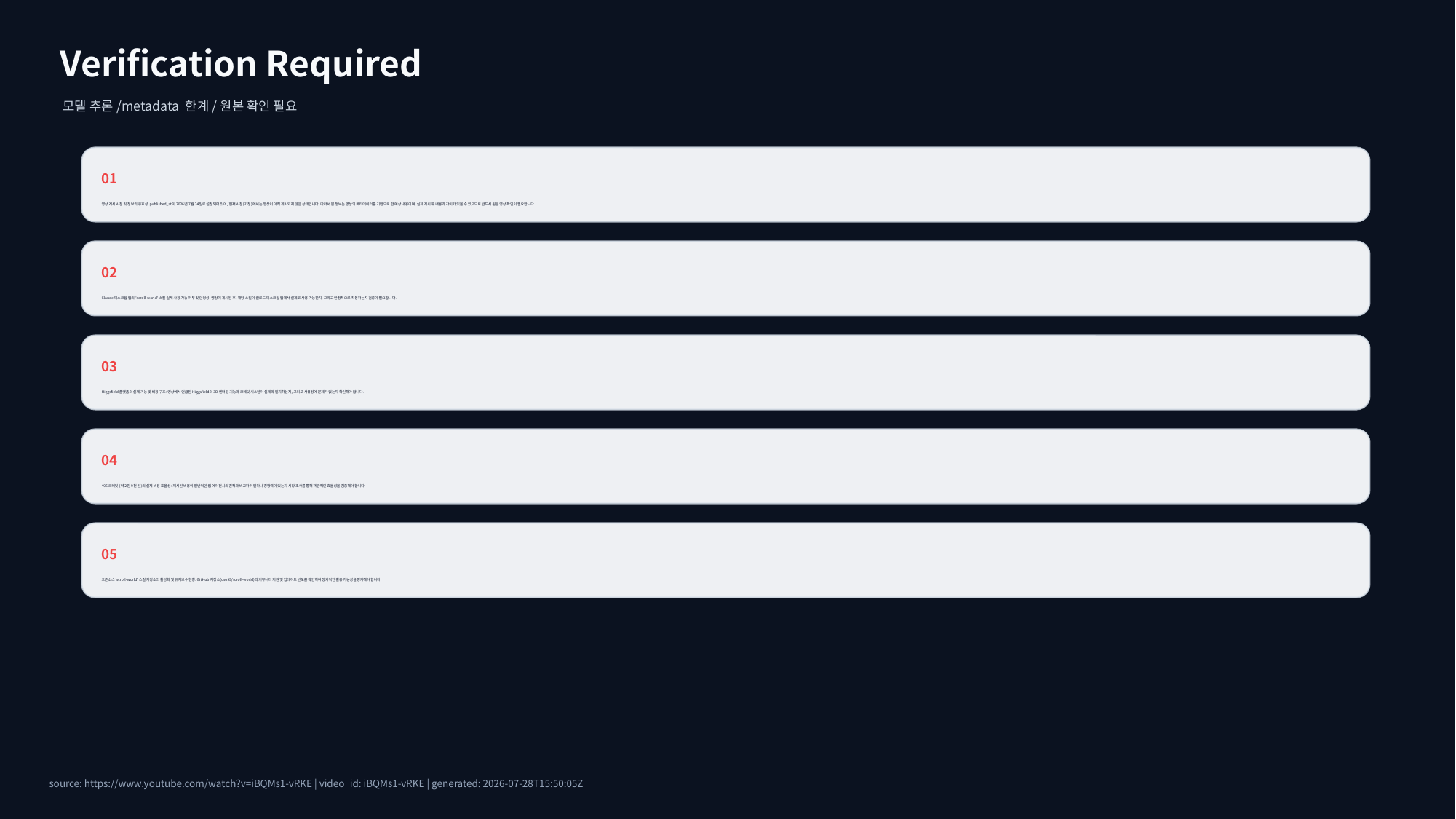

Verification Required
모델 추론/metadata 한계/원본 확인 필요

01
영상 게시 시점 및 정보의 유효성: published_at이 2026년 7월 24일로 설정되어 있어, 현재 시점(가정)에서는 영상이 아직 게시되지 않은 상태입니다. 따라서 본 정보는 영상의 메타데이터를 기반으로 한 예상 내용이며, 실제 게시 후 내용과 차이가 있을 수 있으므로 반드시 원본 영상 확인이 필요합니다.

02
Claude 데스크탑 앱의 'scroll-world' 스킬 실제 사용 가능 여부 및 안정성: 영상이 게시된 후, 해당 스킬이 클로드 데스크탑 앱에서 실제로 사용 가능한지, 그리고 안정적으로 작동하는지 검증이 필요합니다.

03
Higgsfield 플랫폼의 실제 기능 및 비용 구조: 영상에서 언급된 Higgsfield의 3D 렌더링 기능과 크레딧 시스템이 실제와 일치하는지, 그리고 사용성에 문제가 없는지 확인해야 합니다.

04
496 크레딧 (약 2만 9천 원)의 실제 비용 효율성: 제시된 비용이 일반적인 웹 에이전시의 견적과 비교하여 얼마나 경쟁력이 있는지 시장 조사를 통해 객관적인 효율성을 검증해야 합니다.

05
오픈소스 'scroll-world' 스킬 저장소의 활성화 및 유지보수 현황: GitHub 저장소(oso95/scroll-world)의 커뮤니티 지원 및 업데이트 빈도를 확인하여 장기적인 활용 가능성을 평가해야 합니다.
source: https://www.youtube.com/watch?v=iBQMs1-vRKE | video_id: iBQMs1-vRKE | generated: 2026-07-28T15:50:05Z